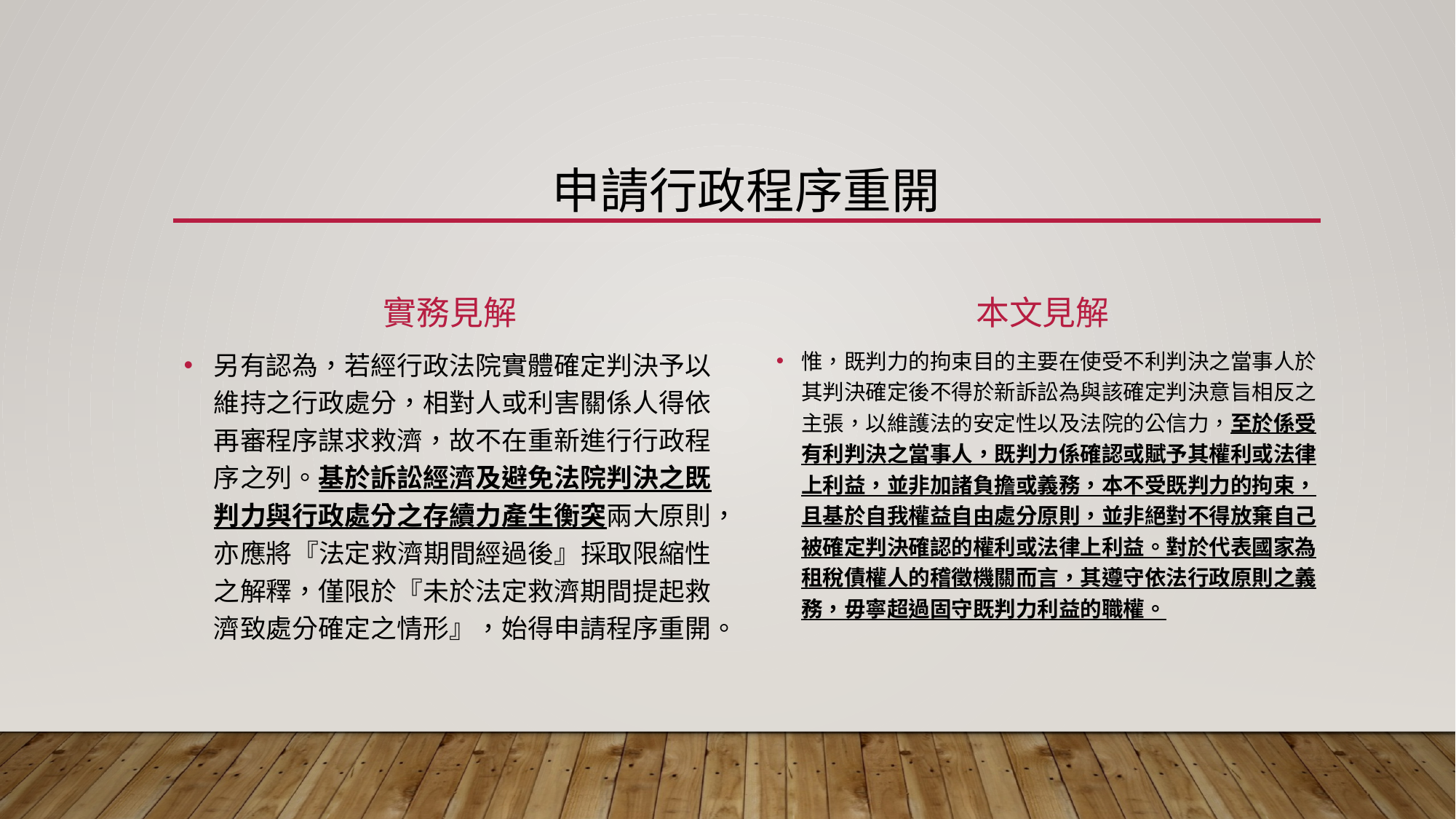

# 申請行政程序重開
實務見解
本文見解
惟，既判力的拘束目的主要在使受不利判決之當事人於其判決確定後不得於新訴訟為與該確定判決意旨相反之主張，以維護法的安定性以及法院的公信力，至於係受有利判決之當事人，既判力係確認或賦予其權利或法律上利益，並非加諸負擔或義務，本不受既判力的拘束，且基於自我權益自由處分原則，並非絕對不得放棄自己被確定判決確認的權利或法律上利益。對於代表國家為租稅債權人的稽徵機關而言，其遵守依法行政原則之義務，毋寧超過固守既判力利益的職權。
另有認為，若經行政法院實體確定判決予以維持之行政處分，相對人或利害關係人得依再審程序謀求救濟，故不在重新進行行政程序之列。基於訴訟經濟及避免法院判決之既判力與行政處分之存續力產生衡突兩大原則，亦應將『法定救濟期間經過後』採取限縮性之解釋，僅限於『未於法定救濟期間提起救濟致處分確定之情形』，始得申請程序重開。